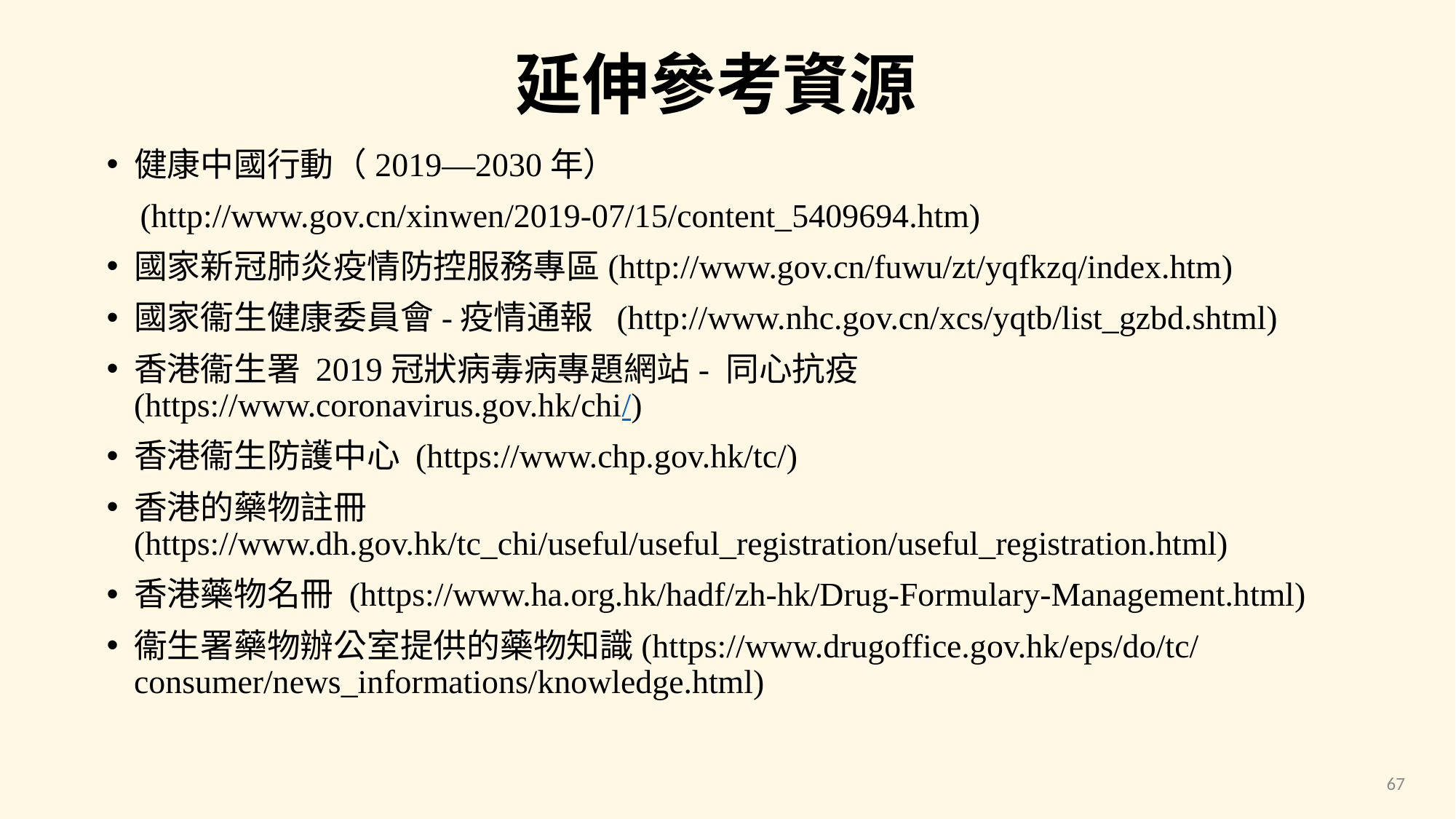

# 延伸參考資源
健康中國行動（2019—2030年）
    (http://www.gov.cn/xinwen/2019-07/15/content_5409694.htm)
國家新冠肺炎疫情防控服務專區(http://www.gov.cn/fuwu/zt/yqfkzq/index.htm)
國家衞生健康委員會-疫情通報  (http://www.nhc.gov.cn/xcs/yqtb/list_gzbd.shtml)
香港衞生署 2019冠狀病毒病專題網站- 同心抗疫 (https://www.coronavirus.gov.hk/chi/)
香港衞生防護中心 (https://www.chp.gov.hk/tc/)
香港的藥物註冊 (https://www.dh.gov.hk/tc_chi/useful/useful_registration/useful_registration.html)
香港藥物名冊 (https://www.ha.org.hk/hadf/zh-hk/Drug-Formulary-Management.html)
衞生署藥物辦公室提供的藥物知識(https://www.drugoffice.gov.hk/eps/do/tc/consumer/news_informations/knowledge.html)